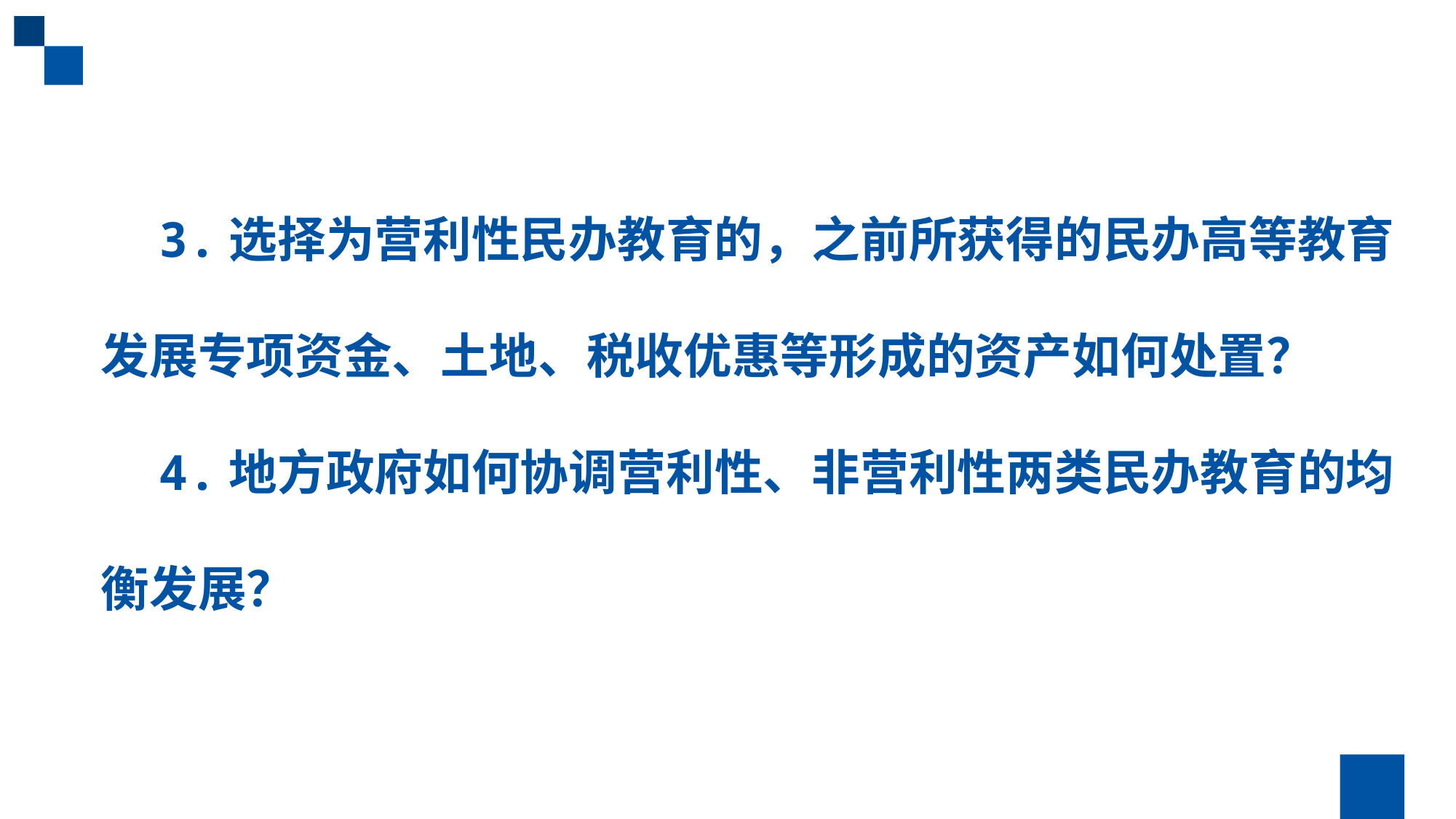

3.选择为营利性民办教育的，之前所获得的民办高等教育发展专项资金、土地、税收优惠等形成的资产如何处置？
  4.地方政府如何协调营利性、非营利性两类民办教育的均衡发展？

65